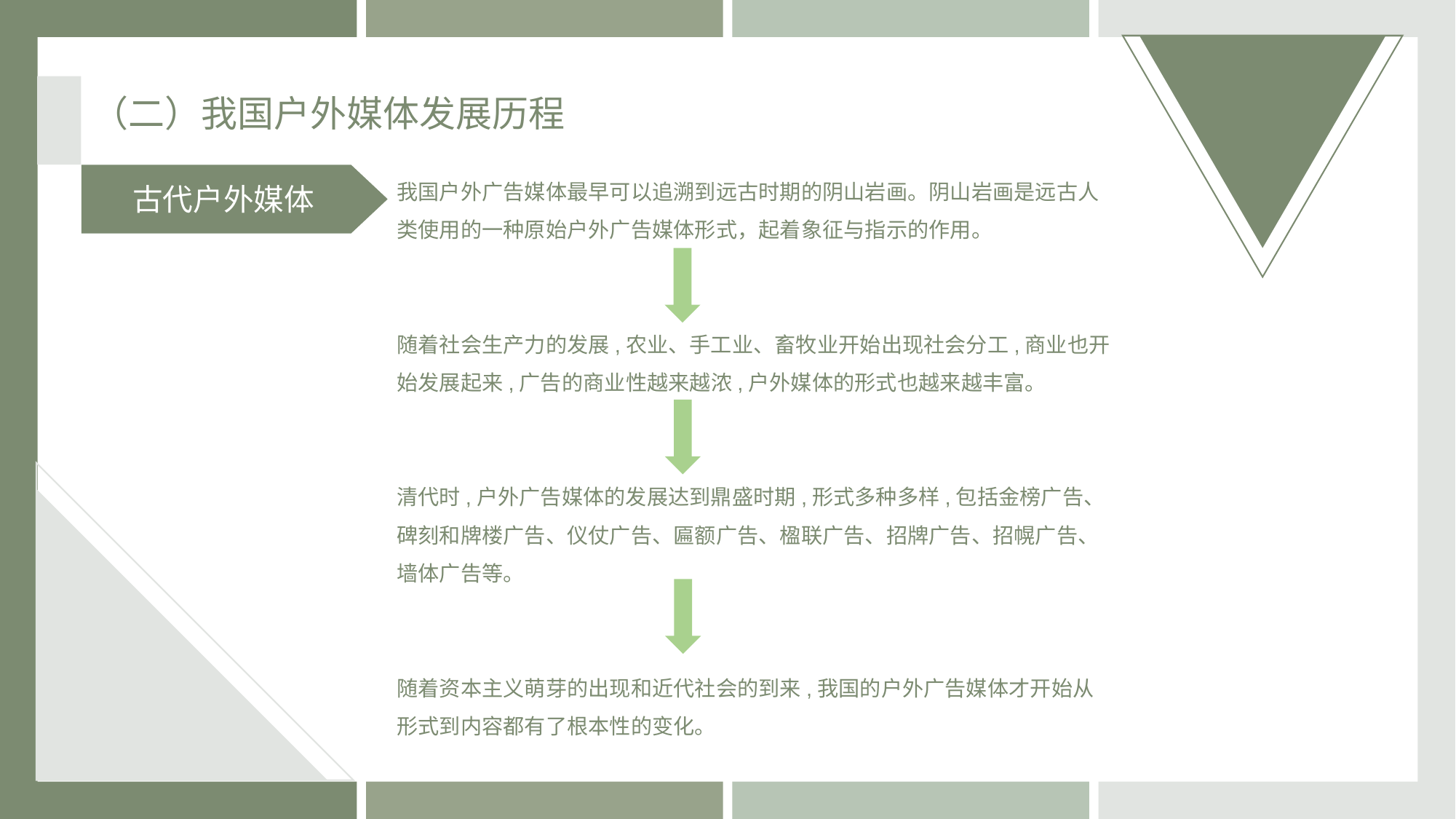

（二）我国户外媒体发展历程
我国户外广告媒体最早可以追溯到远古时期的阴山岩画。阴山岩画是远古人类使用的一种原始户外广告媒体形式，起着象征与指示的作用。

随着社会生产力的发展,农业、手工业、畜牧业开始出现社会分工,商业也开始发展起来,广告的商业性越来越浓,户外媒体的形式也越来越丰富。

清代时,户外广告媒体的发展达到鼎盛时期,形式多种多样,包括金榜广告、碑刻和牌楼广告、仪仗广告、匾额广告、楹联广告、招牌广告、招幌广告、墙体广告等。

随着资本主义萌芽的出现和近代社会的到来,我国的户外广告媒体才开始从形式到内容都有了根本性的变化。

古代户外媒体